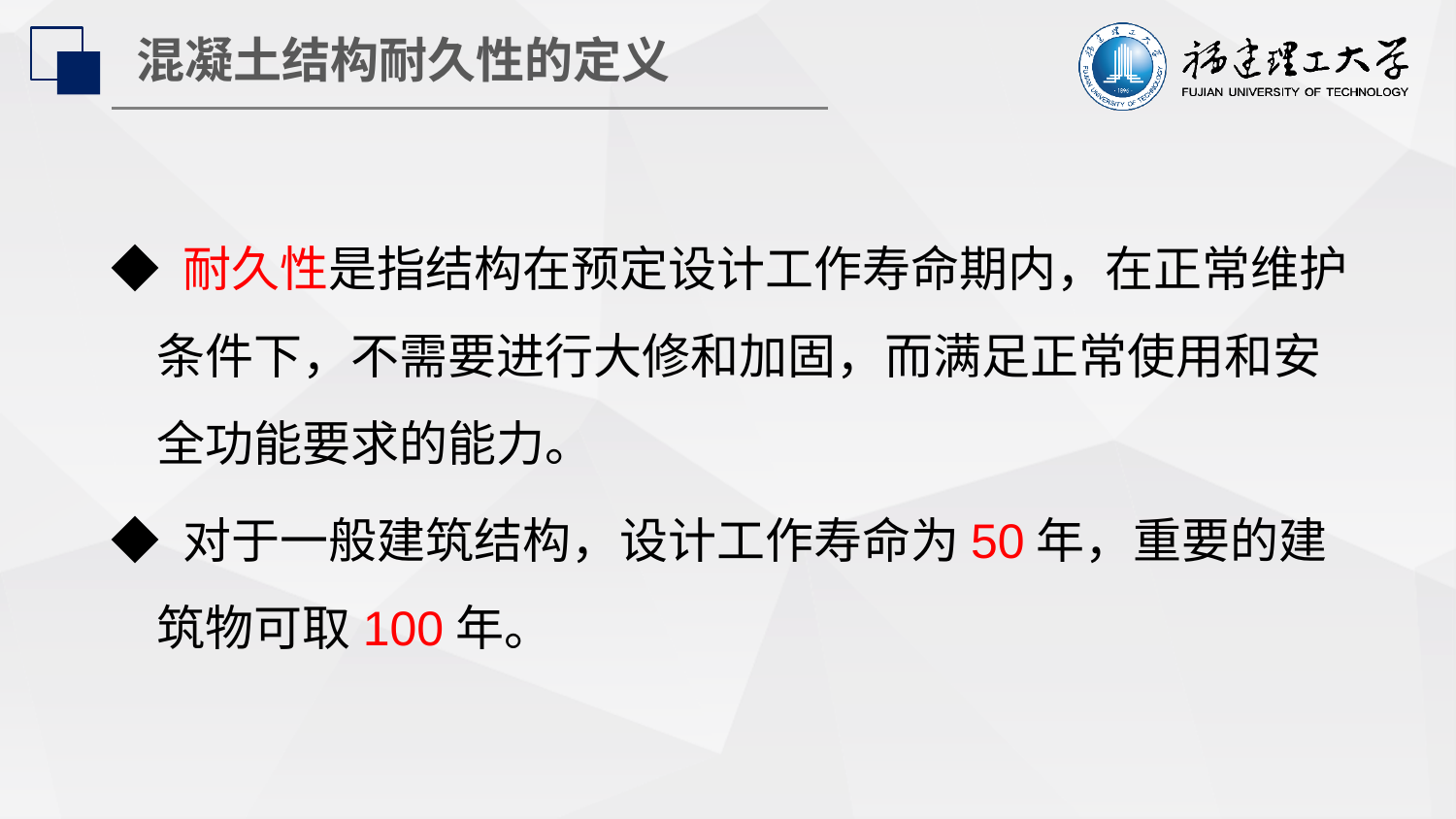

混凝土结构耐久性的定义
◆ 耐久性是指结构在预定设计工作寿命期内，在正常维护条件下，不需要进行大修和加固，而满足正常使用和安全功能要求的能力。
◆ 对于一般建筑结构，设计工作寿命为50年，重要的建筑物可取100年。